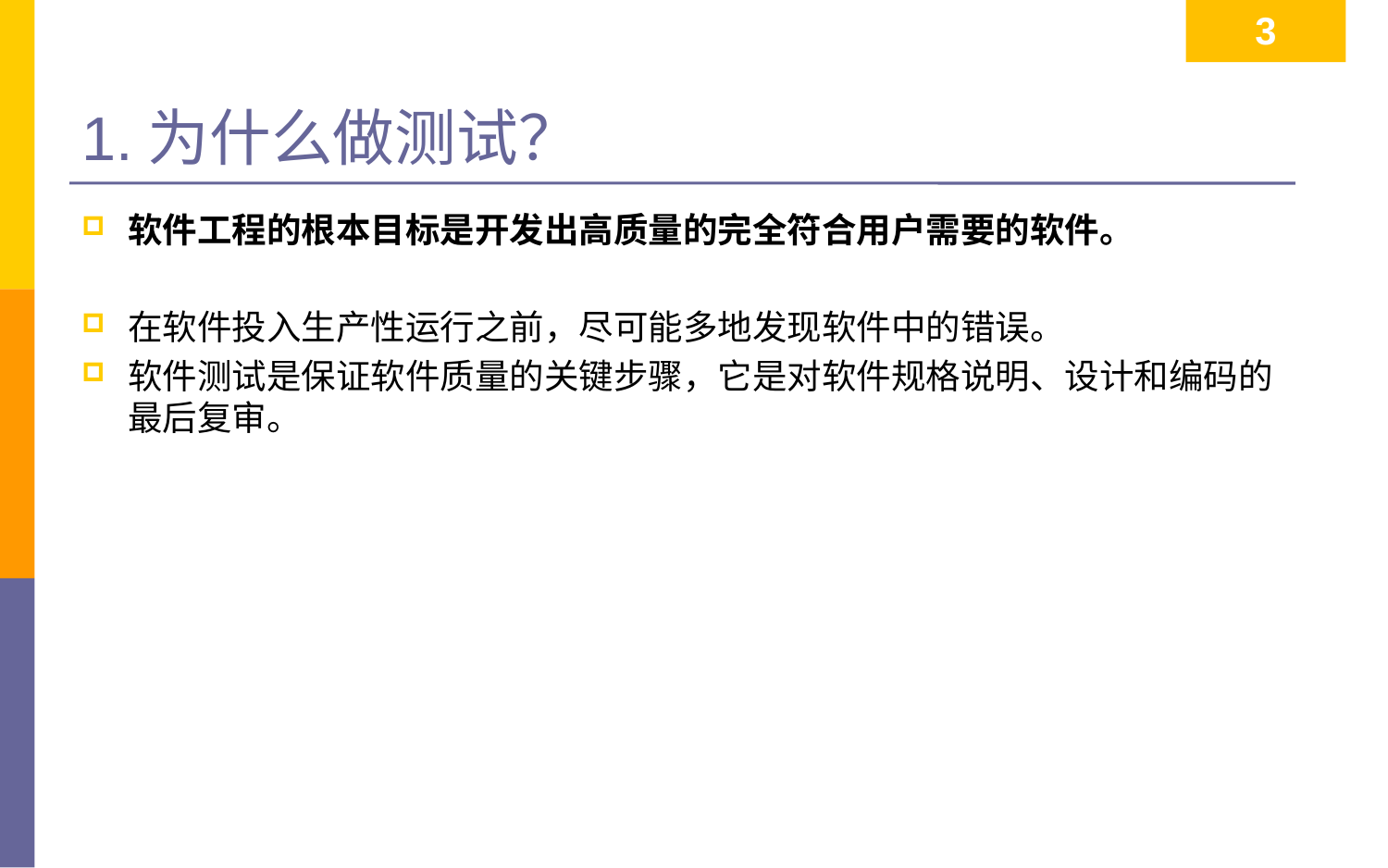

3
# 1.为什么做测试？

软件工程的根本目标是开发出高质量的完全符合用户需要的软件。

在软件投入生产性运行之前，尽可能多地发现软件中的错误。
软件测试是保证软件质量的关键步骤，它是对软件规格说明、设计和编码的最后复审。